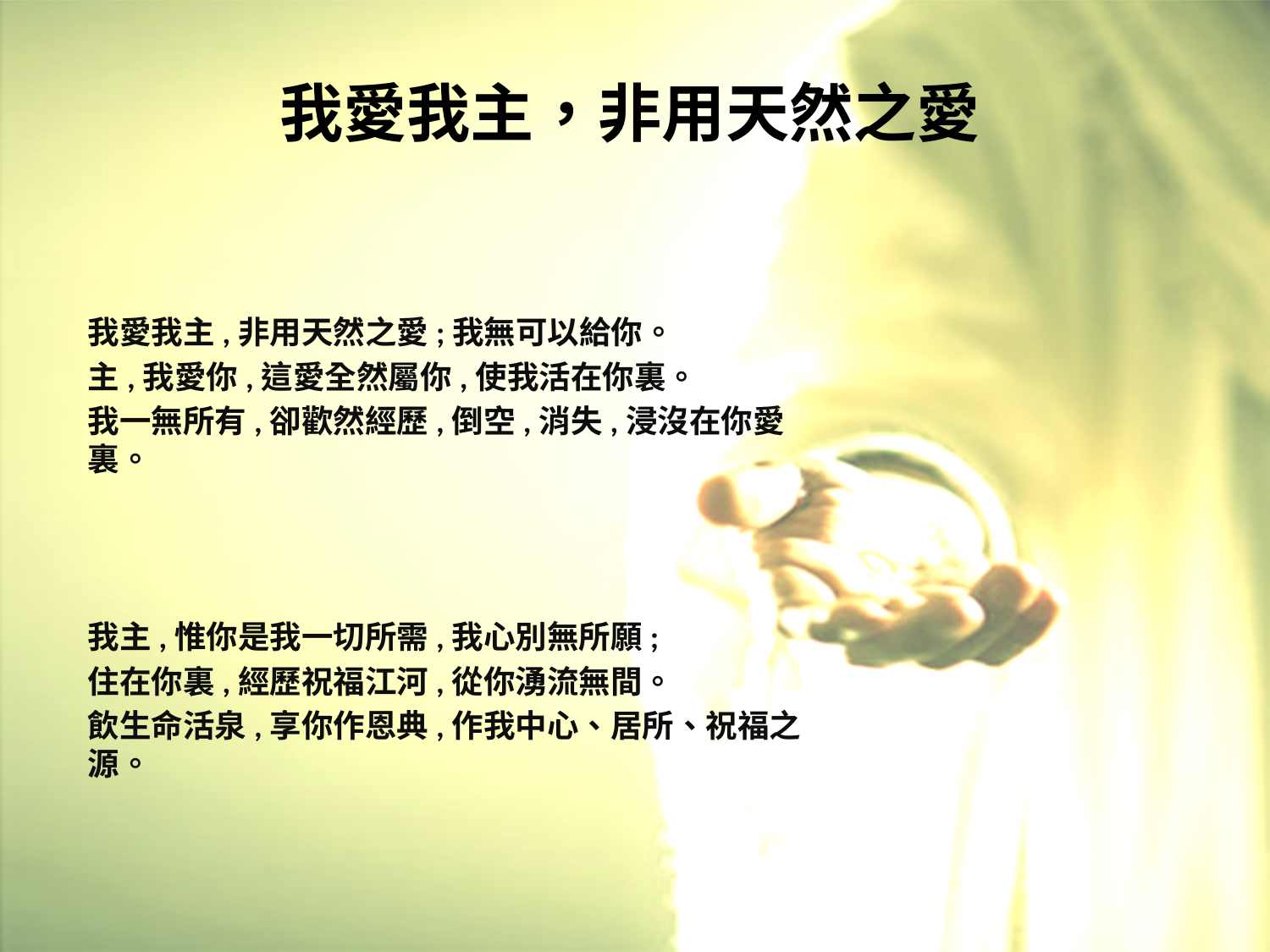

# 我愛我主，非用天然之愛
我愛我主,非用天然之愛;我無可以給你。
主,我愛你,這愛全然屬你,使我活在你裏。
我一無所有,卻歡然經歷,倒空,消失,浸沒在你愛裏。

我主,惟你是我一切所需,我心別無所願;
住在你裏,經歷祝福江河,從你湧流無間。
飲生命活泉,享你作恩典,作我中心、居所、祝福之源。